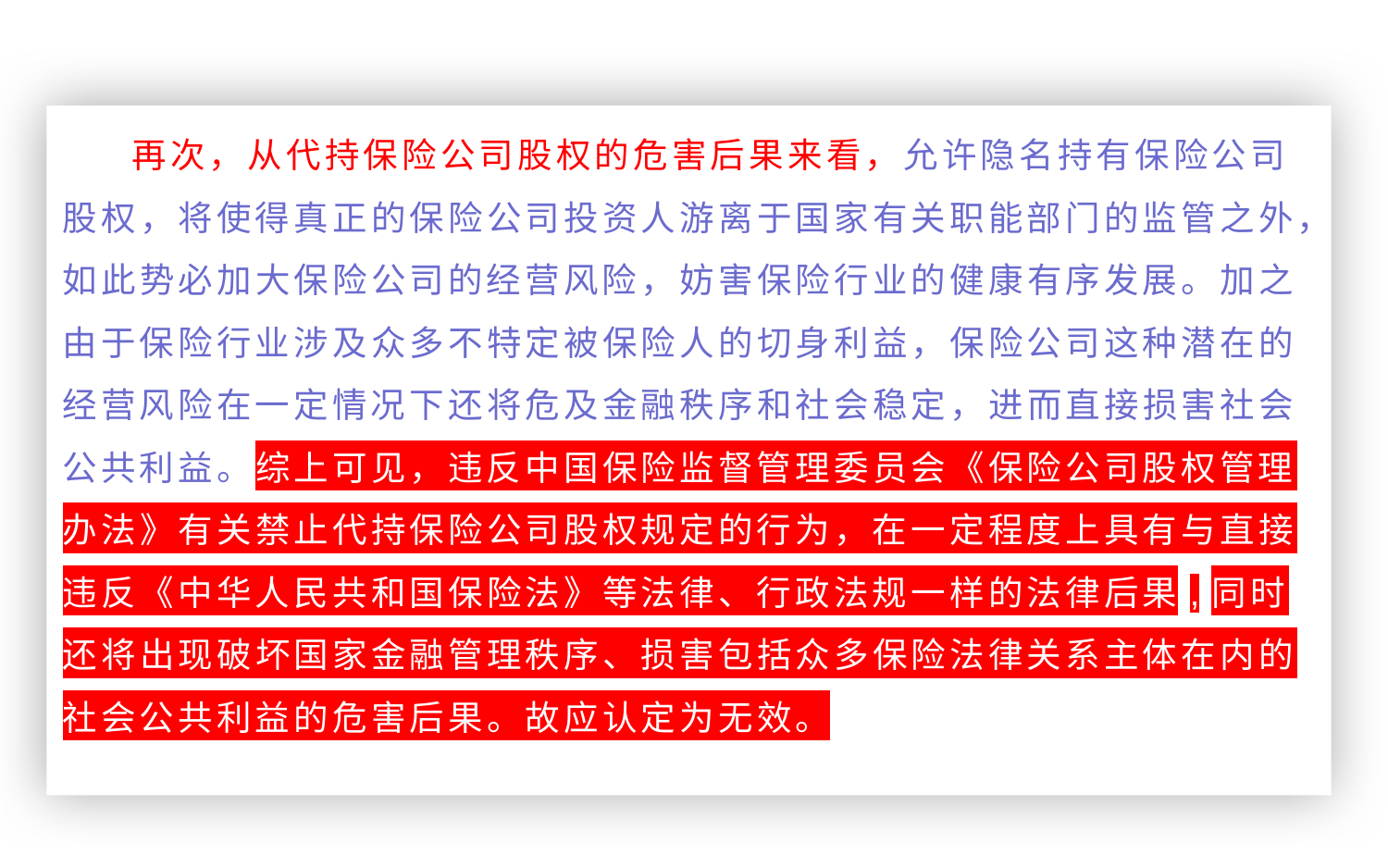

再次，从代持保险公司股权的危害后果来看，允许隐名持有保险公司股权，将使得真正的保险公司投资人游离于国家有关职能部门的监管之外，如此势必加大保险公司的经营风险，妨害保险行业的健康有序发展。加之由于保险行业涉及众多不特定被保险人的切身利益，保险公司这种潜在的经营风险在一定情况下还将危及金融秩序和社会稳定，进而直接损害社会公共利益。综上可见，违反中国保险监督管理委员会《保险公司股权管理办法》有关禁止代持保险公司股权规定的行为，在一定程度上具有与直接违反《中华人民共和国保险法》等法律、行政法规一样的法律后果,同时还将出现破坏国家金融管理秩序、损害包括众多保险法律关系主体在内的社会公共利益的危害后果。故应认定为无效。